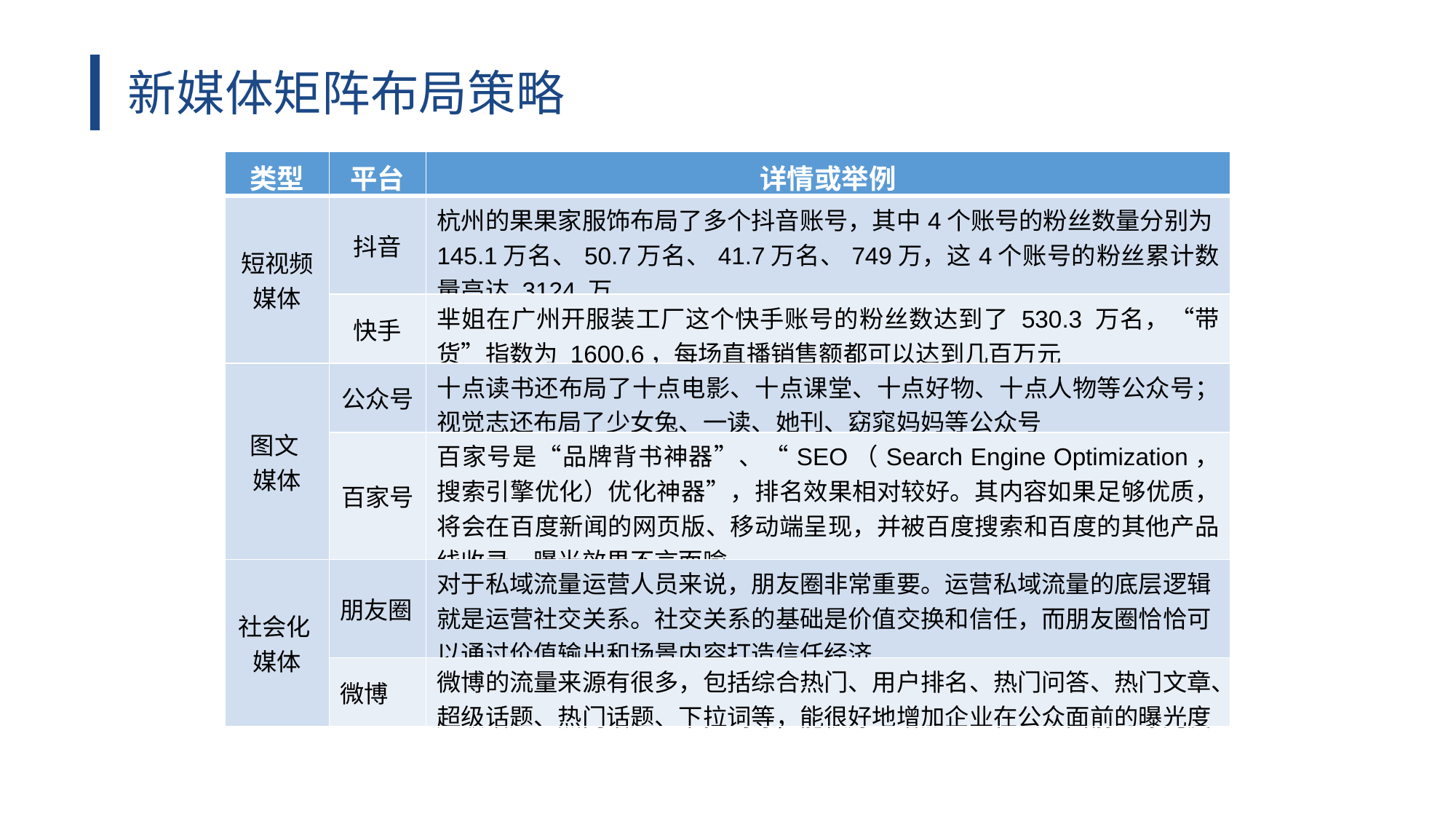

新媒体矩阵布局策略
| 类型 | 平台 | 详情或举例 |
| --- | --- | --- |
| 短视频媒体 | 抖音 | 杭州的果果家服饰布局了多个抖音账号，其中4个账号的粉丝数量分别为145.1万名、50.7万名、41.7万名、749万，这4个账号的粉丝累计数量高达 3124 万 |
|  | 快手 | 芈姐在广州开服装工厂这个快手账号的粉丝数达到了 530.3 万名，“带货”指数为 1600.6，每场直播销售额都可以达到几百万元 |
| 图文 媒体 | 公众号 | 十点读书还布局了十点电影、十点课堂、十点好物、十点人物等公众号；视觉志还布局了少女兔、一读、她刊、窈窕妈妈等公众号 |
|  | 百家号 | 百家号是“品牌背书神器”、“SEO（Search Engine Optimization，搜索引擎优化）优化神器”，排名效果相对较好。其内容如果足够优质，将会在百度新闻的网页版、移动端呈现，并被百度搜索和百度的其他产品线收录，曝光效果不言而喻 |
| 社会化 媒体 | 朋友圈 | 对于私域流量运营人员来说，朋友圈非常重要。运营私域流量的底层逻辑就是运营社交关系。社交关系的基础是价值交换和信任，而朋友圈恰恰可以通过价值输出和场景内容打造信任经济 |
|  | 微博 | 微博的流量来源有很多，包括综合热门、用户排名、热门问答、热门文章、超级话题、热门话题、下拉词等，能很好地增加企业在公众面前的曝光度 |